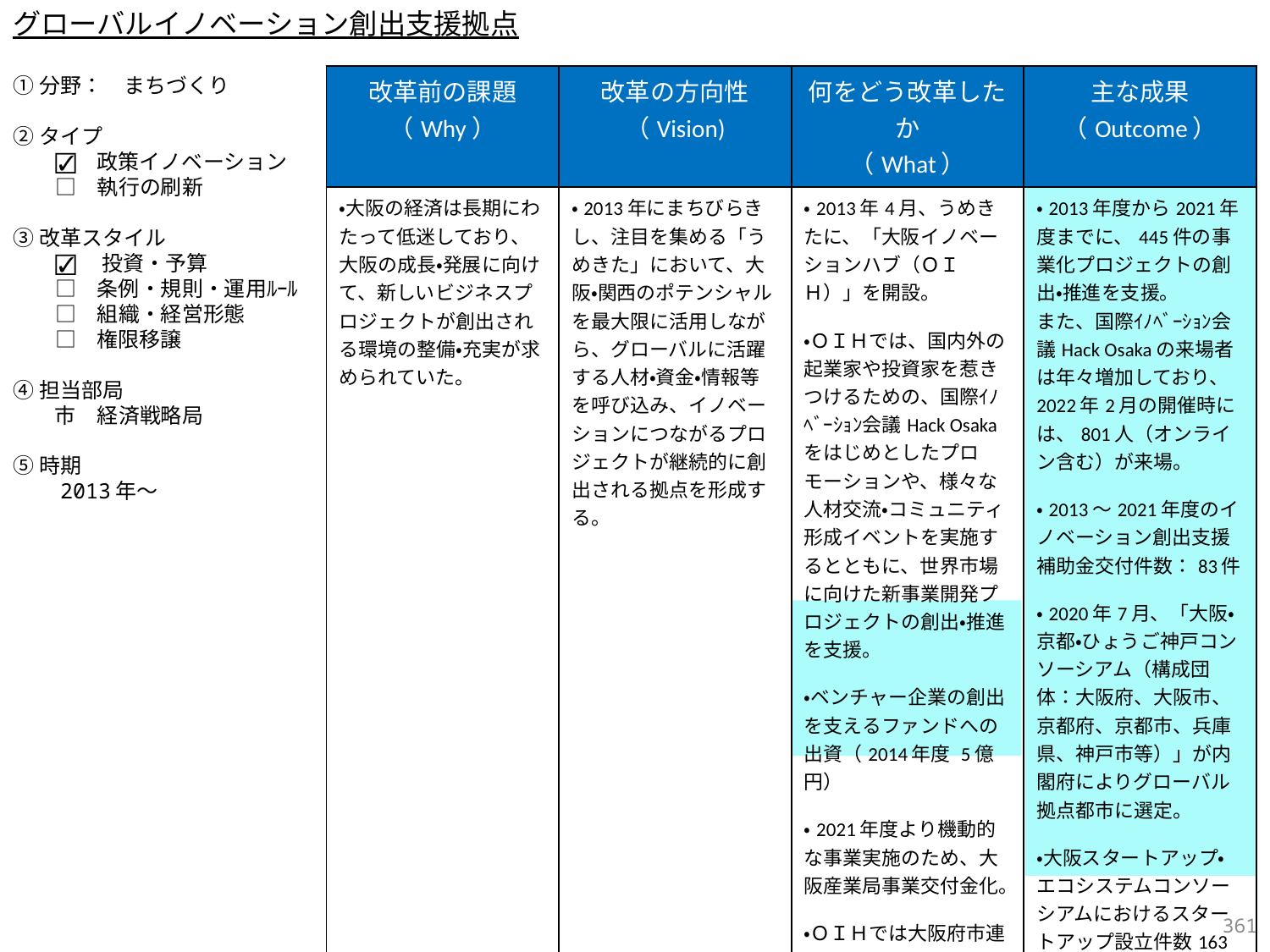

グローバルイノベーション創出支援拠点
①分野：　まちづくり

②タイプ
　　☑　政策イノベーション
　　□　執行の刷新

③改革スタイル
　　☑ 　投資・予算
　　□　条例・規則・運用ﾙｰﾙ
　　□　組織・経営形態
　　□　権限移譲

④担当部局
　　市　経済戦略局

⑤時期
　　2013年～
| 改革前の課題 （Why） | 改革の方向性 （Vision) | 何をどう改革したか （What） | 主な成果 （Outcome） |
| --- | --- | --- | --- |
| ・大阪の経済は長期にわたって低迷しており、大阪の成長・発展に向けて、新しいビジネスプロジェクトが創出される環境の整備・充実が求められていた。 | ・2013年にまちびらきし、注目を集める「うめきた」において、大阪・関西のポテンシャルを最大限に活用しながら、グローバルに活躍する人材・資金・情報等を呼び込み、イノベーションにつながるプロジェクトが継続的に創出される拠点を形成する。 | ・2013年4月、うめきたに、「大阪イノベーションハブ（ＯＩＨ）」を開設。 ・ＯＩＨでは、国内外の起業家や投資家を惹きつけるための、国際ｲﾉﾍﾞｰｼｮﾝ会議Hack Osakaをはじめとしたプロモーションや、様々な人材交流・コミュニティ形成イベントを実施するとともに、世界市場に向けた新事業開発プロジェクトの創出・推進を支援。 ・ベンチャー企業の創出を支えるファンドへの出資（2014年度 5億円） ・2021年度より機動的な事業実施のため、大阪産業局事業交付金化。 ・ＯＩＨでは大阪府市連携により事業を実施。 | ・2013年度から2021年度までに、445件の事業化プロジェクトの創出・推進を支援。 また、国際ｲﾉﾍﾞｰｼｮﾝ会議Hack Osakaの来場者は年々増加しており、2022年2月の開催時には、801人（オンライン含む）が来場。 ・2013～2021年度のイノベーション創出支援補助金交付件数：83件 ・2020年7月、「大阪・京都・ひょうご神戸コンソーシアム（構成団体：大阪府、大阪市、京都府、京都市、兵庫県、神戸市等）」が内閣府によりグローバル拠点都市に選定。 ・大阪スタートアップ・エコシステムコンソーシアムにおけるスタートアップ設立件数163社、5億円以上調達のスタートアップ件数73社等に貢献（2022年3月末現在） |

361